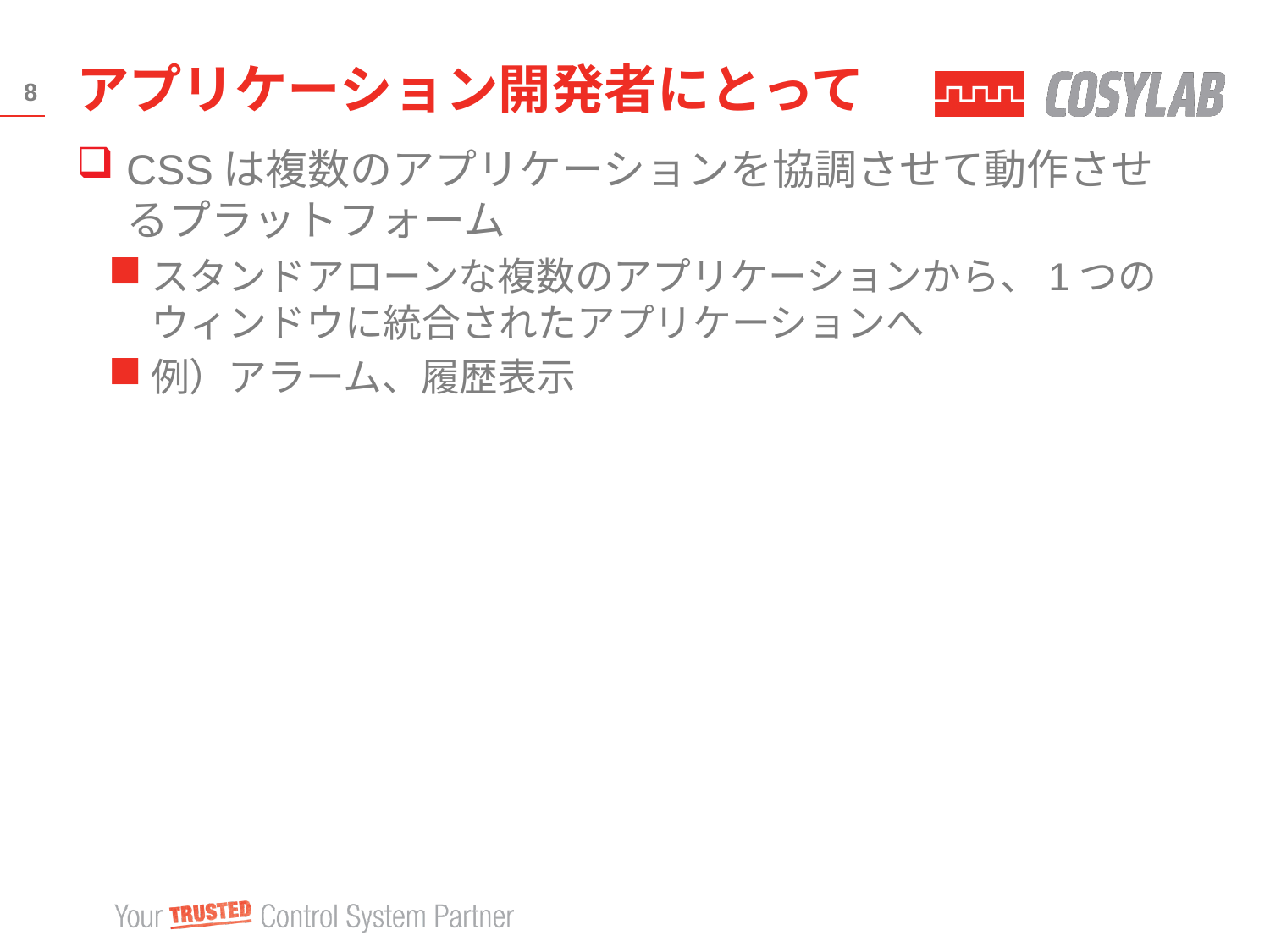

# アプリケーション開発者にとって
8
CSSは複数のアプリケーションを協調させて動作させるプラットフォーム
スタンドアローンな複数のアプリケーションから、1つのウィンドウに統合されたアプリケーションへ
例）アラーム、履歴表示